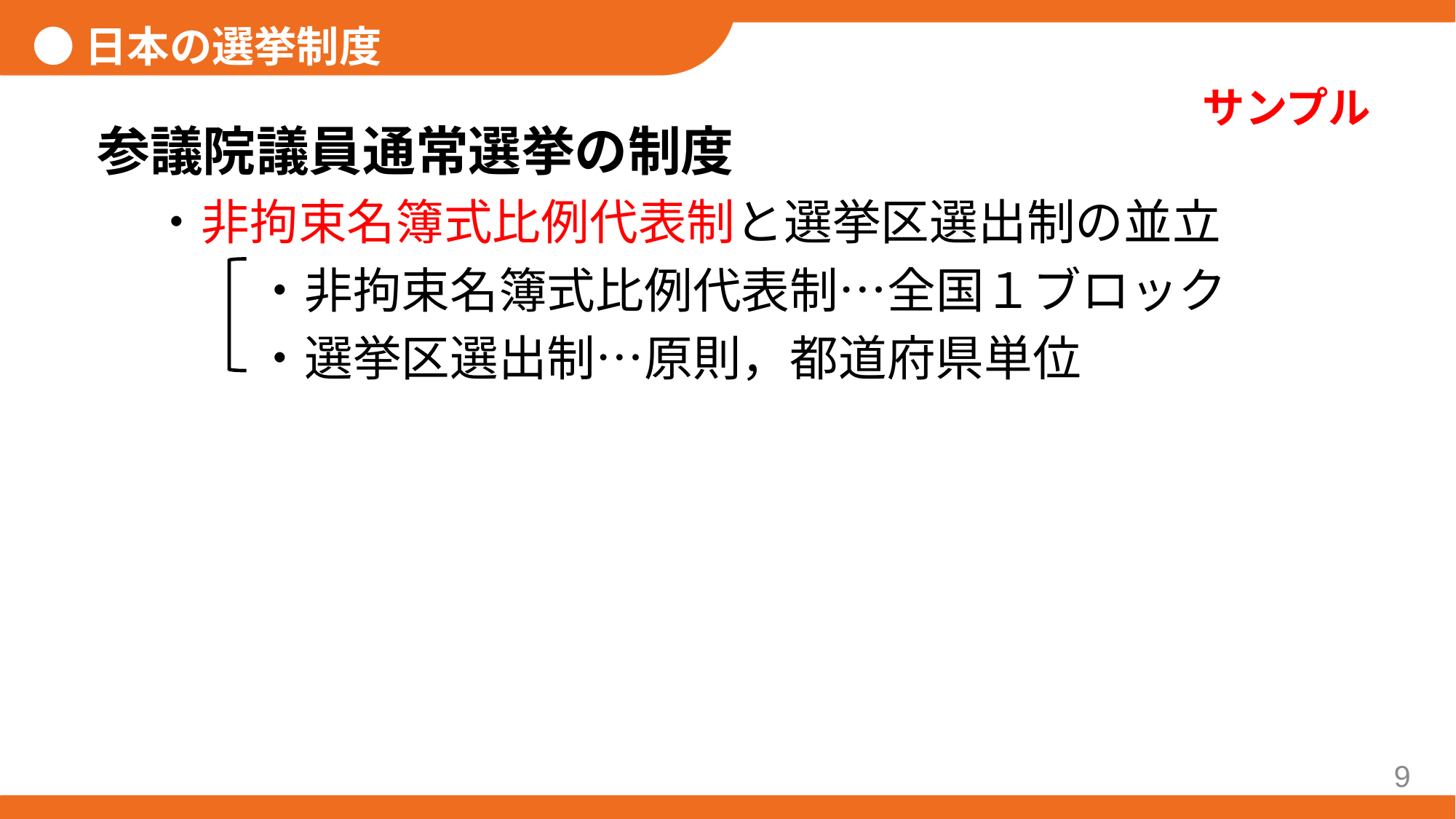

●日本の選挙制度
参議院議員通常選挙の制度
・非拘束名簿式比例代表制と選挙区選出制の並立
・非拘束名簿式比例代表制…全国１ブロック
・選挙区選出制…原則，都道府県単位